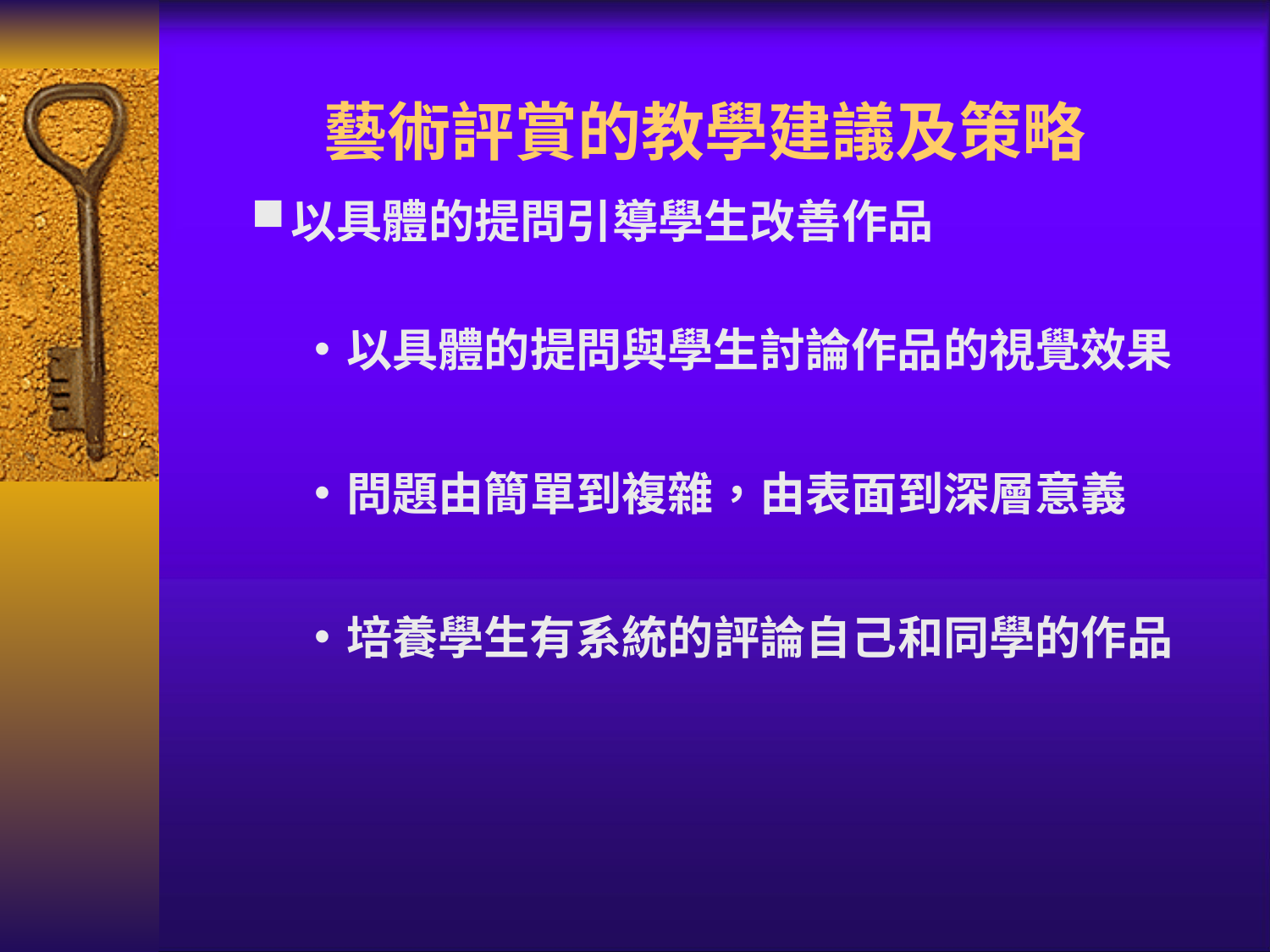

藝術評賞的教學建議及策略
以具體的提問引導學生改善作品

以具體的提問與學生討論作品的視覺效果

問題由簡單到複雜，由表面到深層意義

培養學生有系統的評論自己和同學的作品